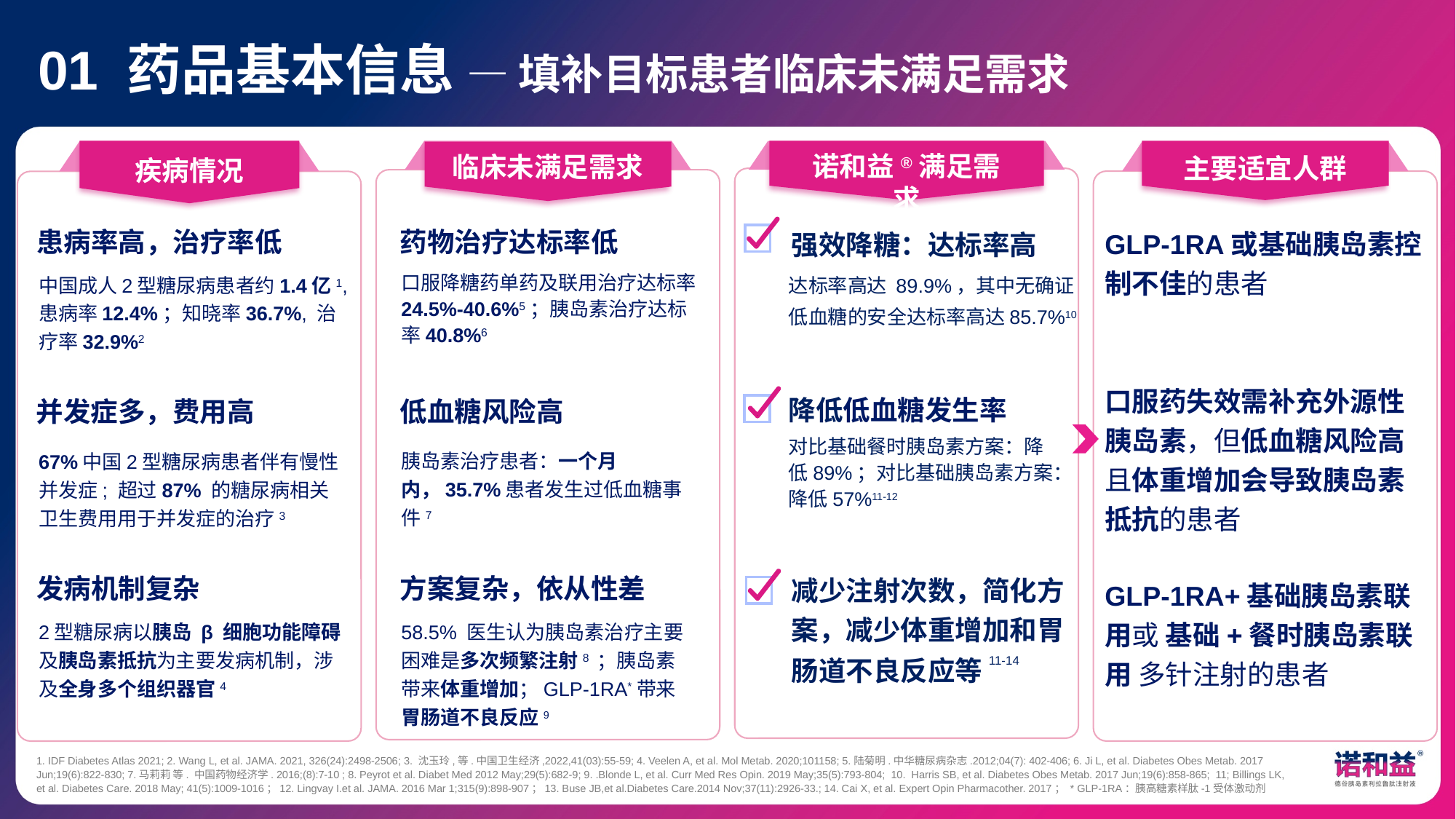

01 药品基本信息 — 填补目标患者临床未满足需求

疾病情况

临床未满足需求

诺和益®满足需求

主要适宜人群

患病率高，治疗率低
药物治疗达标率低
强效降糖：达标率高
GLP-1RA或基础胰岛素控制不佳的患者

达标率高达 89.9%，其中无确证低血糖的安全达标率高达85.7%10
中国成人2型糖尿病患者约1.4亿1,
患病率12.4%；知晓率36.7%, 治疗率32.9%2
口服降糖药单药及联用治疗达标率24.5%-40.6%5；胰岛素治疗达标率40.8%6
口服药失效需补充外源性胰岛素，但低血糖风险高且体重增加会导致胰岛素抵抗的患者
并发症多，费用高
低血糖风险高
降低低血糖发生率

对比基础餐时胰岛素方案：降低89%；对比基础胰岛素方案：降低57%11-12

胰岛素治疗患者：一个月内，35.7%患者发生过低血糖事件7
67%中国2型糖尿病患者伴有慢性并发症; 超过87% 的糖尿病相关卫生费用用于并发症的治疗3
发病机制复杂
方案复杂，依从性差
减少注射次数，简化方案，减少体重增加和胃肠道不良反应等11-14
GLP-1RA+基础胰岛素联用或 基础+餐时胰岛素联用 多针注射的患者

2型糖尿病以胰岛 β 细胞功能障碍及胰岛素抵抗为主要发病机制，涉及全身多个组织器官4
58.5% 医生认为胰岛素治疗主要困难是多次频繁注射8 ；胰岛素带来体重增加；GLP-1RA*带来胃肠道不良反应9
1. IDF Diabetes Atlas 2021; 2. Wang L, et al. JAMA. 2021, 326(24):2498-2506; 3. 沈玉玲,等.中国卫生经济,2022,41(03):55-59; 4. Veelen A, et al. Mol Metab. 2020;101158; 5.陆菊明.中华糖尿病杂志.2012;04(7): 402-406; 6. Ji L, et al. Diabetes Obes Metab. 2017 Jun;19(6):822-830; 7.马莉莉 等. 中国药物经济学. 2016;(8):7-10 ; 8. Peyrot et al. Diabet Med 2012 May;29(5):682-9; 9. .Blonde L, et al. Curr Med Res Opin. 2019 May;35(5):793-804;  10.  Harris SB, et al. Diabetes Obes Metab. 2017 Jun;19(6):858-865;  11; Billings LK, et al. Diabetes Care. 2018 May; 41(5):1009-1016；12. Lingvay I.et al. JAMA. 2016 Mar 1;315(9):898-907；13. Buse JB,et al.Diabetes Care.2014 Nov;37(11):2926-33.; 14. Cai X, et al. Expert Opin Pharmacother. 2017； * GLP-1RA：胰高糖素样肽-1受体激动剂